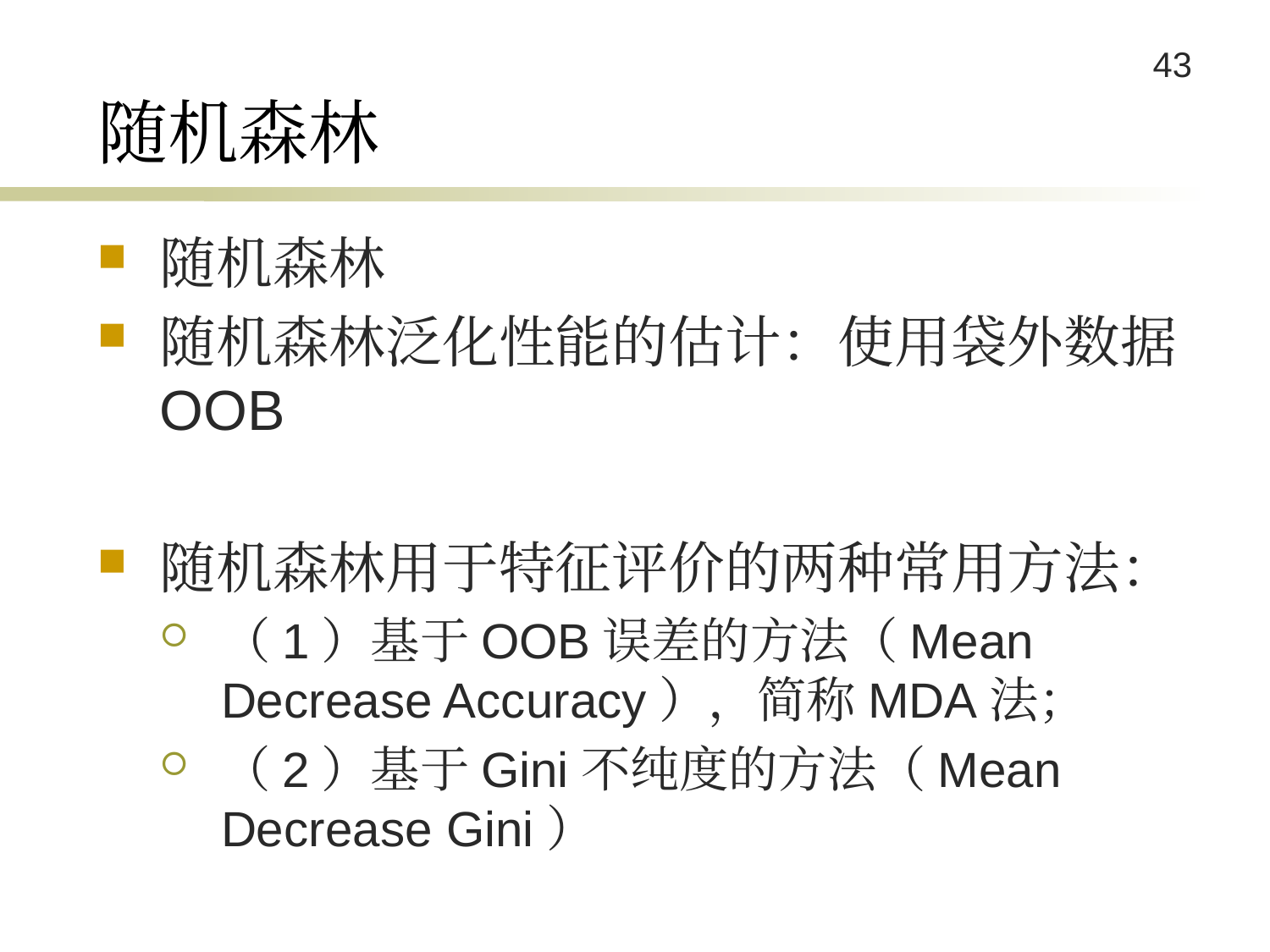

# 随机森林
随机森林
随机森林泛化性能的估计：使用袋外数据OOB

随机森林用于特征评价的两种常用方法：
（1）基于OOB误差的方法（Mean Decrease Accuracy），简称MDA法；
（2）基于Gini不纯度的方法（Mean Decrease Gini）